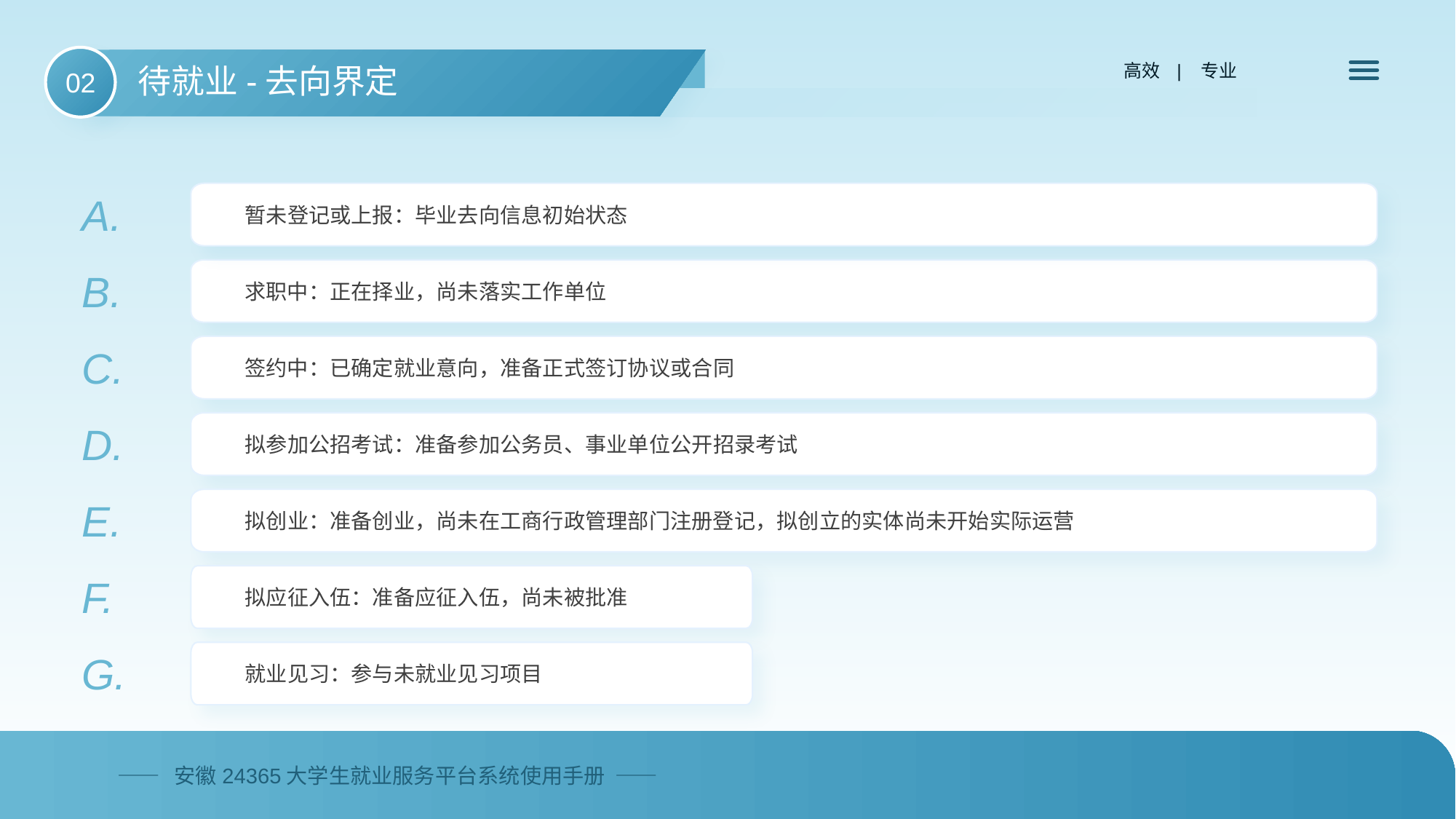

02

待就业-去向界定

  高效   |   专业
A.
暂未登记或上报：毕业去向信息初始状态
B.
求职中：正在择业，尚未落实工作单位
C.
签约中：已确定就业意向，准备正式签订协议或合同
D.
拟参加公招考试：准备参加公务员、事业单位公开招录考试
E.
拟创业：准备创业，尚未在工商行政管理部门注册登记，拟创立的实体尚未开始实际运营
F.
拟应征入伍：准备应征入伍，尚未被批准
G.
就业见习：参与未就业见习项目

——  安徽24365大学生就业服务平台系统使用手册  ——